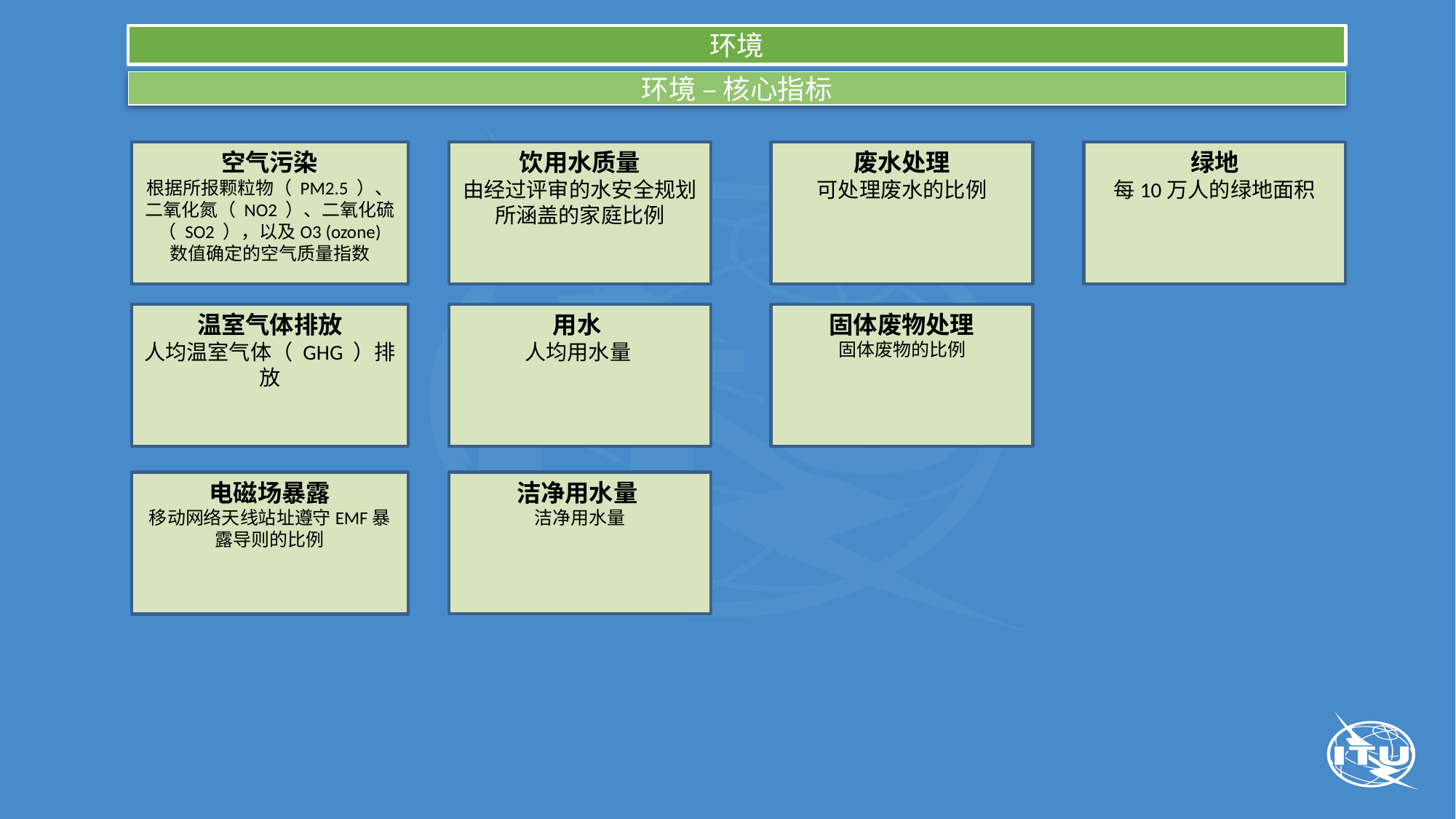

环境
环境 – 核心指标
空气污染
根据所报颗粒物（ PM2.5 ）、二氧化氮（ NO2 ）、二氧化硫（ SO2 ），以及O3 (ozone)
数值确定的空气质量指数
饮用水质量
由经过评审的水安全规划所涵盖的家庭比例
废水处理
可处理废水的比例
绿地
每10万人的绿地面积
温室气体排放
人均温室气体（ GHG ）排放
用水
人均用水量
固体废物处理
固体废物的比例
洁净用水量
洁净用水量
电磁场暴露
移动网络天线站址遵守EMF暴露导则的比例